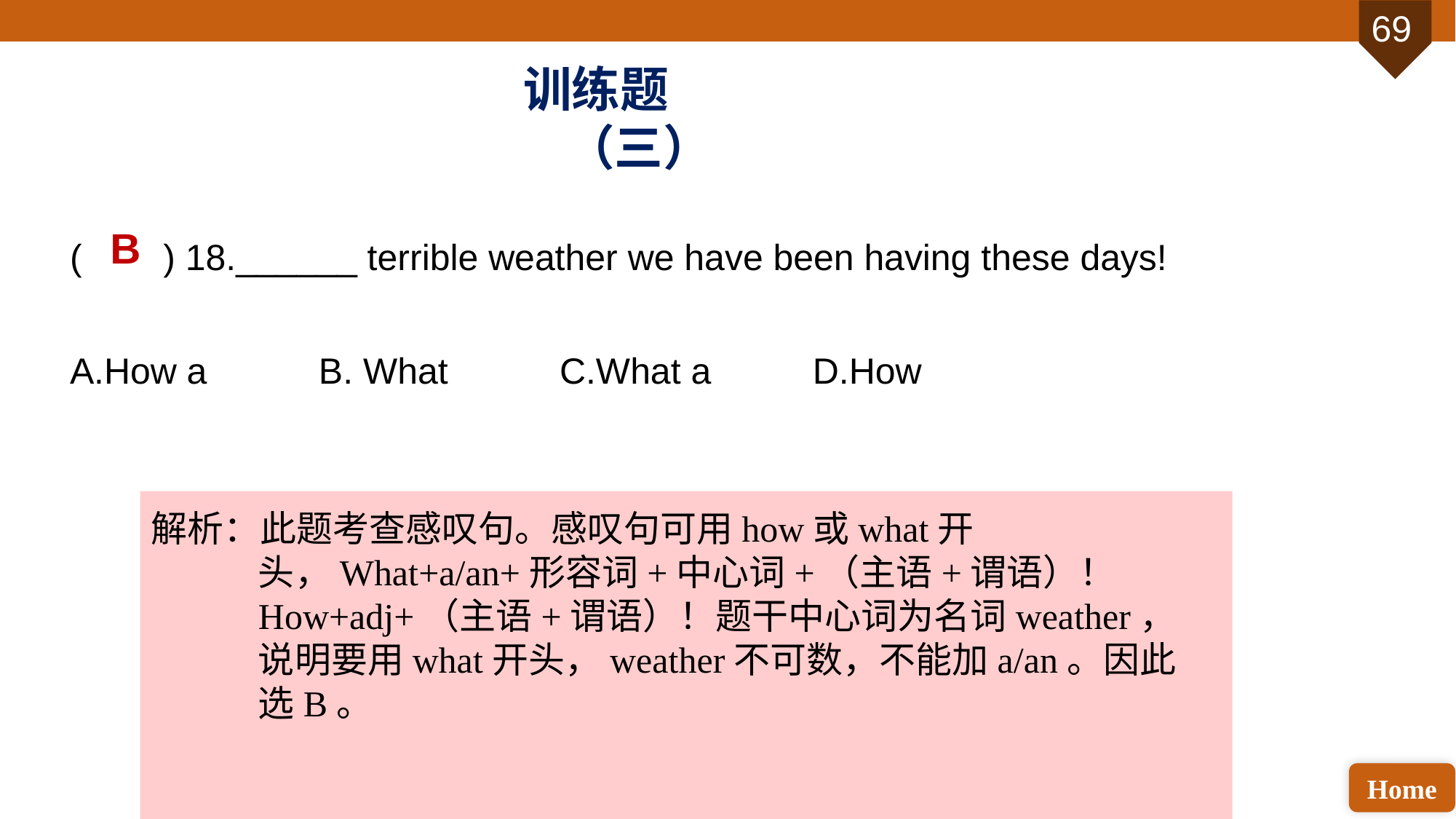

训练题（三）
B
(        ) 18.______ terrible weather we have been having these days!

A.How a           B. What           C.What a          D.How

解析：此题考查感叹句。感叹句可用how或what开头，What+a/an+形容词+中心词+（主语+谓语）！How+adj+（主语+谓语）！题干中心词为名词weather，说明要用what开头，weather不可数，不能加a/an。因此选B。